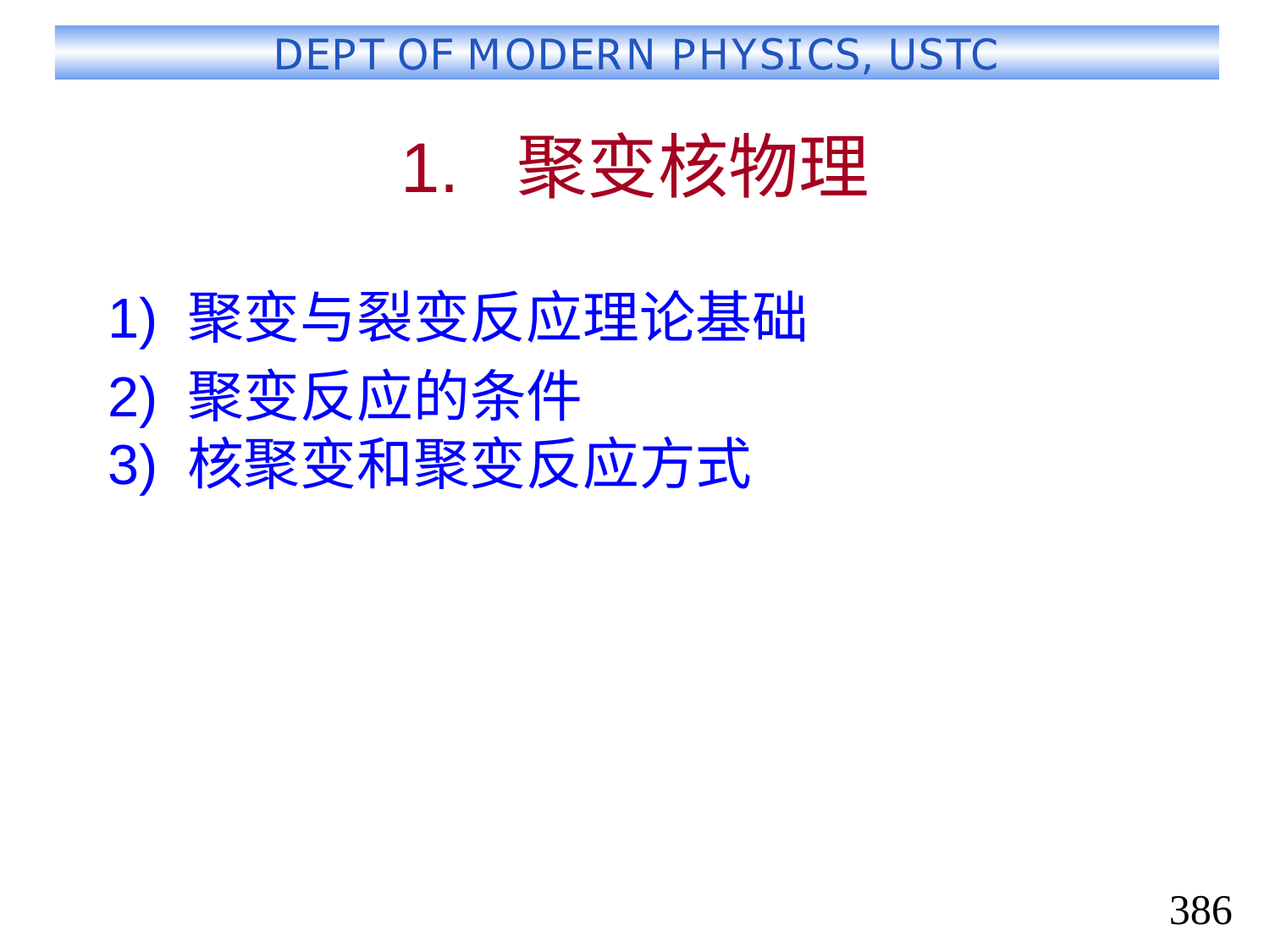

# 聚变核物理
1) 聚变与裂变反应理论基础
2) 聚变反应的条件
3) 核聚变和聚变反应方式